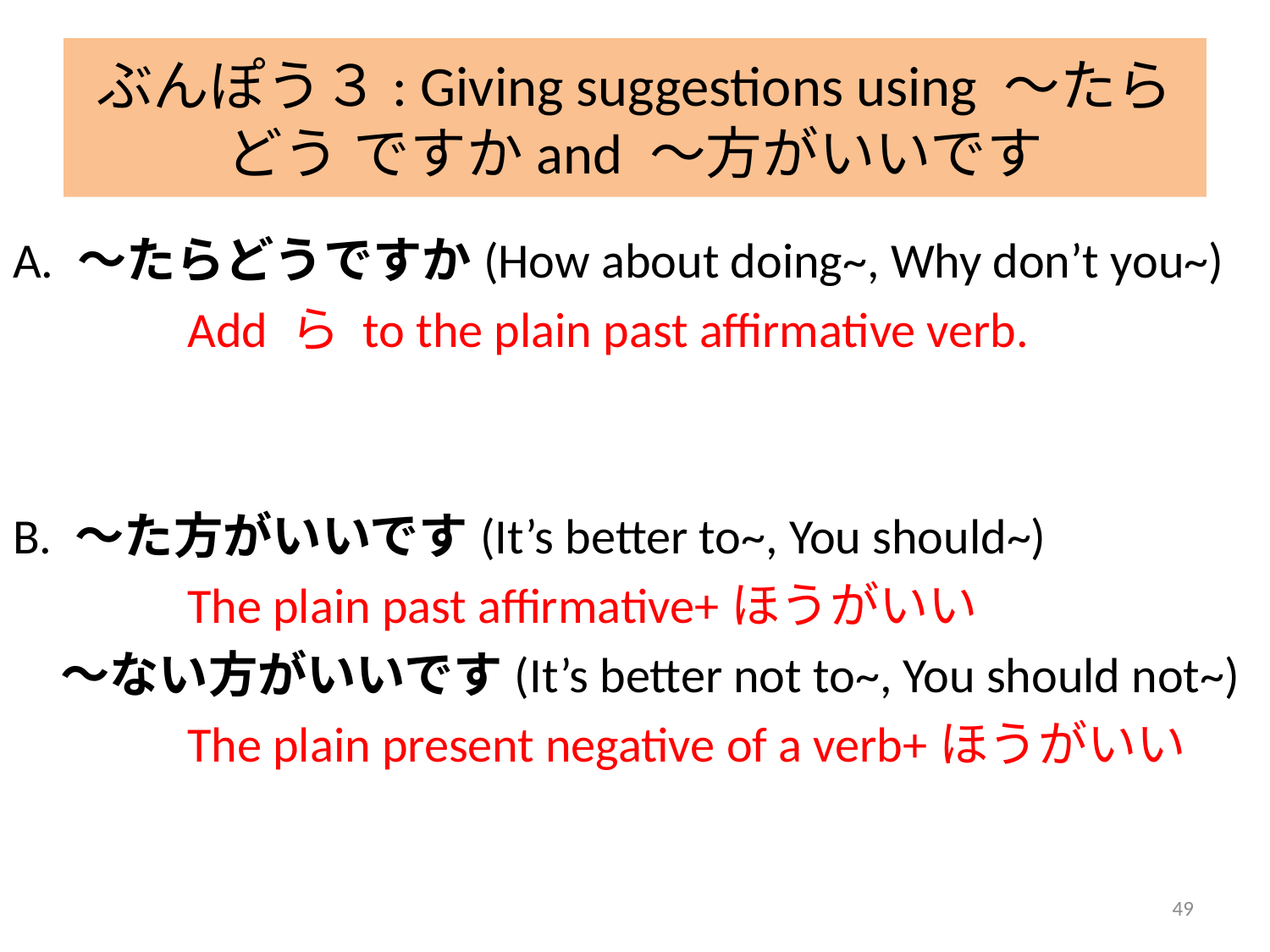

# ぶんぽう３: Giving suggestions using ～たらどう	ですかand ～方がいいです
A. ～たらどうですか(How about doing~, Why don’t you~)
		Add ら to the plain past affirmative verb.

B. ～た方がいいです(It’s better to~, You should~)
		The plain past affirmative+ほうがいい
	～ない方がいいです(It’s better not to~, You should not~)
		The plain present negative of a verb+ほうがいい
49